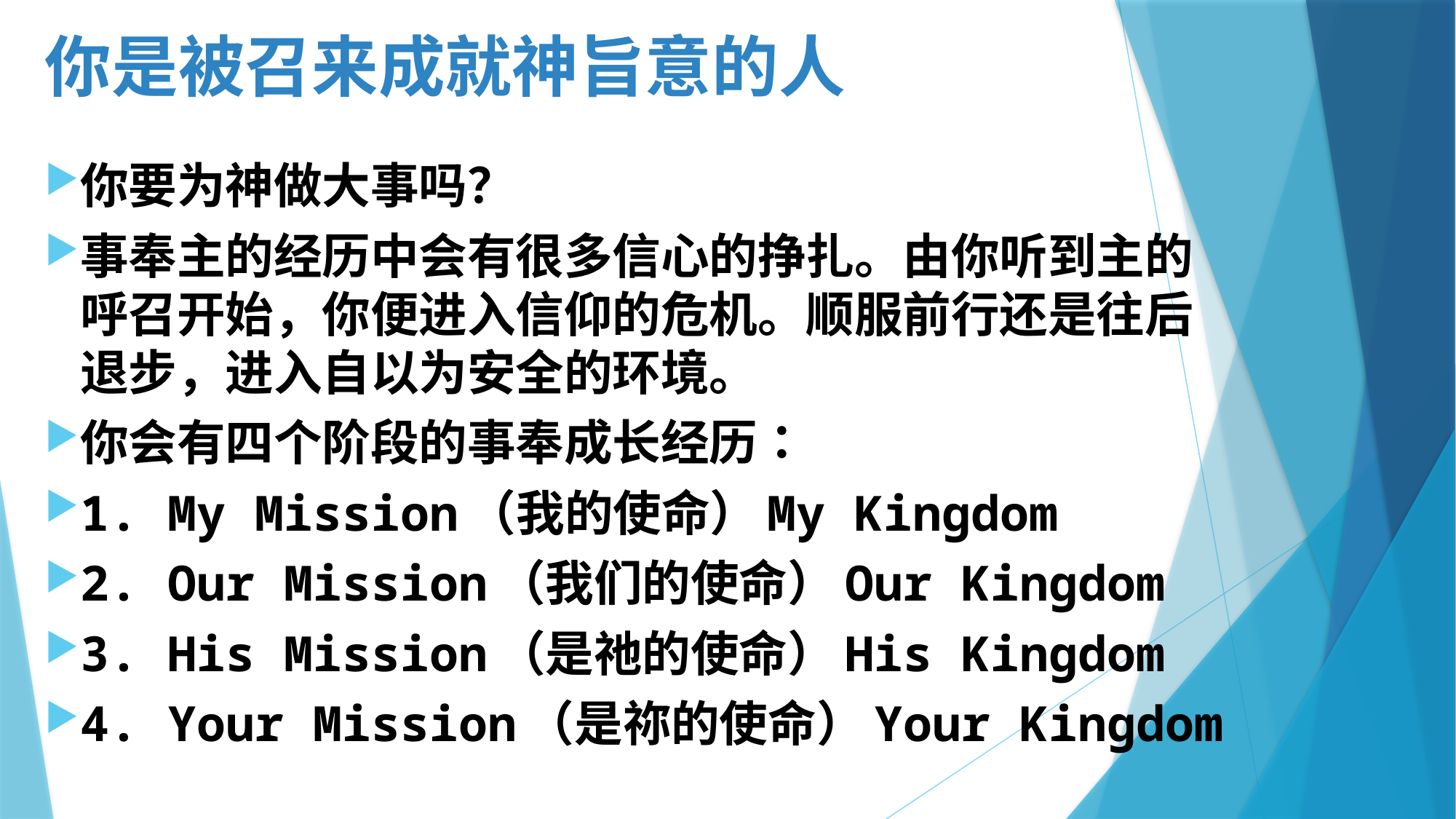

# 你是被召来成就神旨意的人
你要为神做大事吗？
事奉主的经历中会有很多信心的挣扎。由你听到主的呼召开始，你便进入信仰的危机。顺服前行还是往后退步，进入自以为安全的环境。
你会有四个阶段的事奉成长经历：
1. My Mission（我的使命）My Kingdom
2. Our Mission（我们的使命）Our Kingdom
3. His Mission（是祂的使命）His Kingdom
4. Your Mission（是祢的使命）Your Kingdom